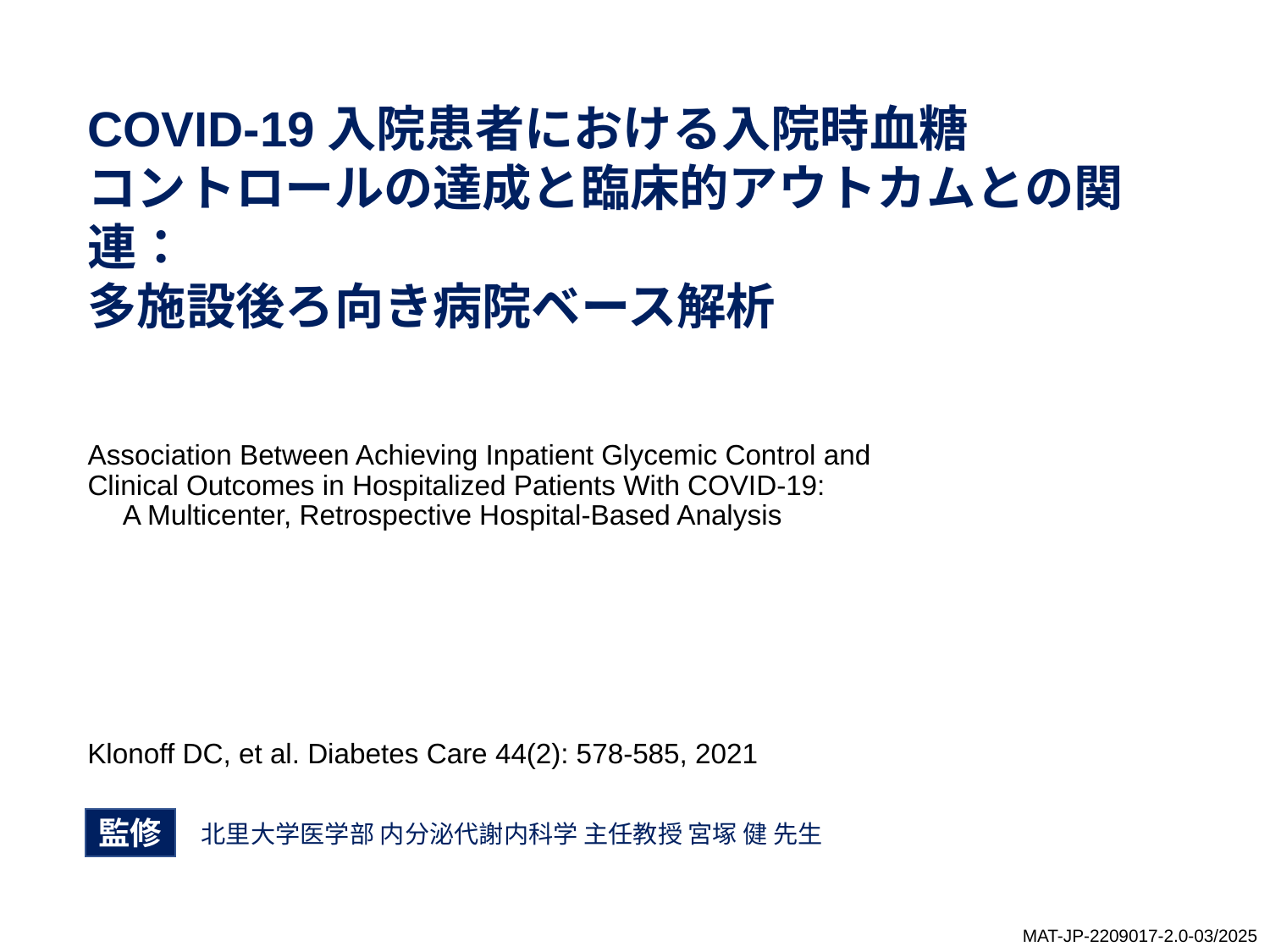

COVID-19入院患者における入院時血糖
コントロールの達成と臨床的アウトカムとの関連：
多施設後ろ向き病院ベース解析
Association Between Achieving Inpatient Glycemic Control and 　　　　　　Clinical Outcomes in Hospitalized Patients With COVID-19: 　　　　　　　　　　A Multicenter, Retrospective Hospital-Based Analysis
Klonoff DC, et al. Diabetes Care 44(2): 578-585, 2021
監修

北里大学医学部 内分泌代謝内科学 主任教授 宮塚 健 先生
MAT-JP-2209017-2.0-03/2025